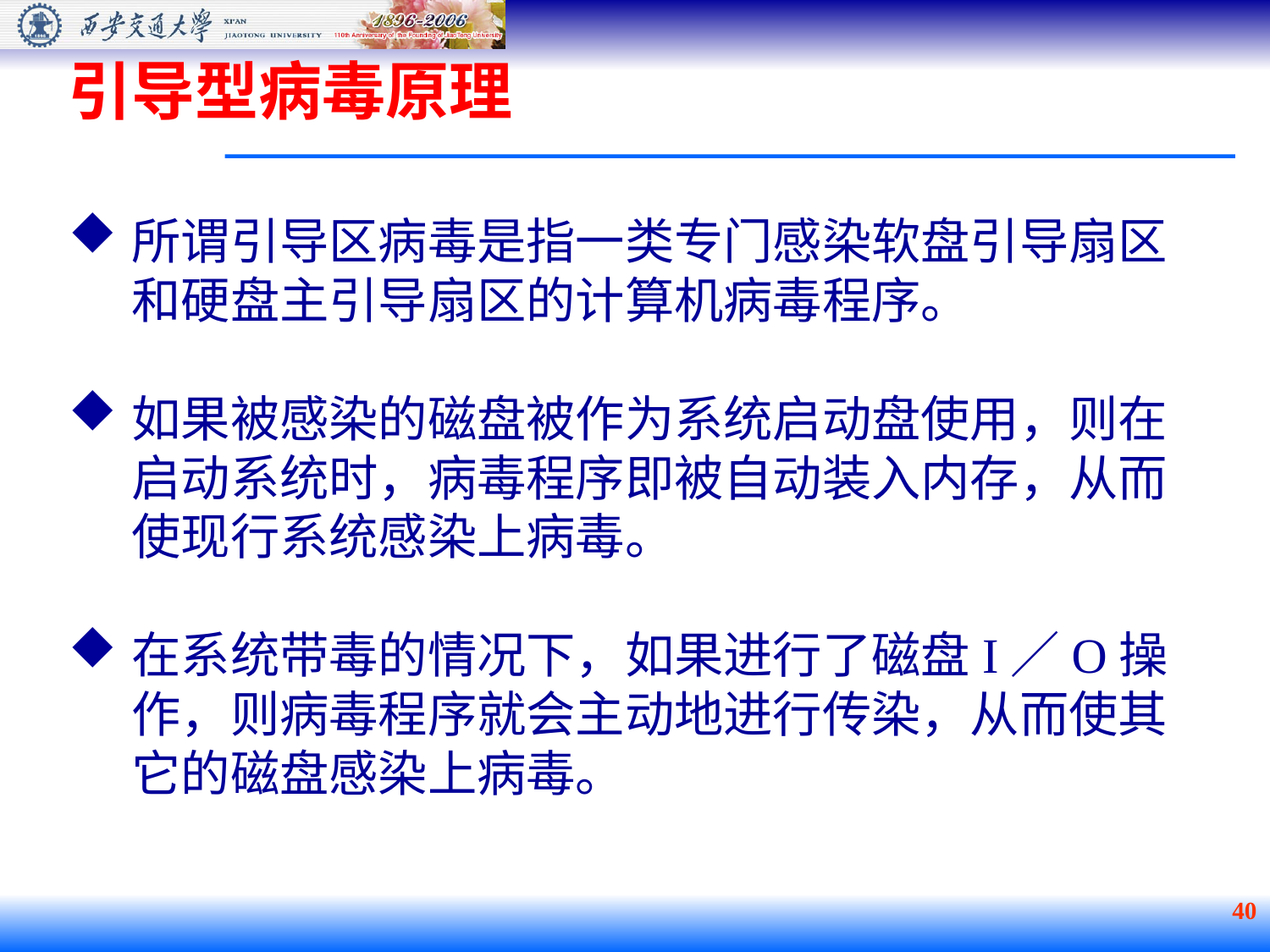

引导型病毒原理

所谓引导区病毒是指一类专门感染软盘引导扇区和硬盘主引导扇区的计算机病毒程序。

如果被感染的磁盘被作为系统启动盘使用，则在启动系统时，病毒程序即被自动装入内存，从而使现行系统感染上病毒。

在系统带毒的情况下，如果进行了磁盘I／O操作，则病毒程序就会主动地进行传染，从而使其它的磁盘感染上病毒。
40